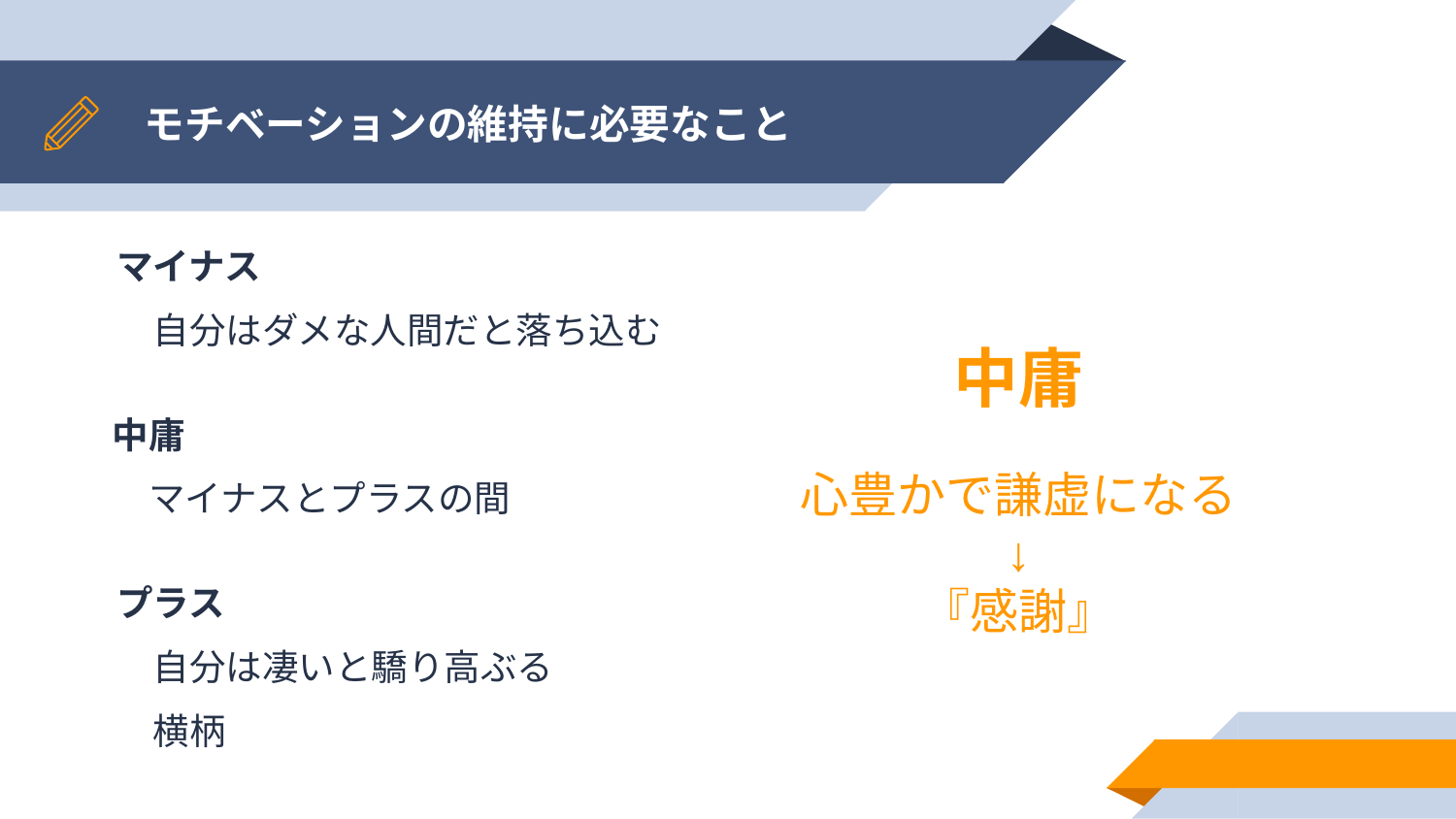

# モチベーションの維持に必要なこと

マイナス
　自分はダメな人間だと落ち込む
中庸

心豊かで謙虚になる
↓
『感謝』
中庸
　マイナスとプラスの間
プラス
　自分は凄いと驕り高ぶる
　横柄